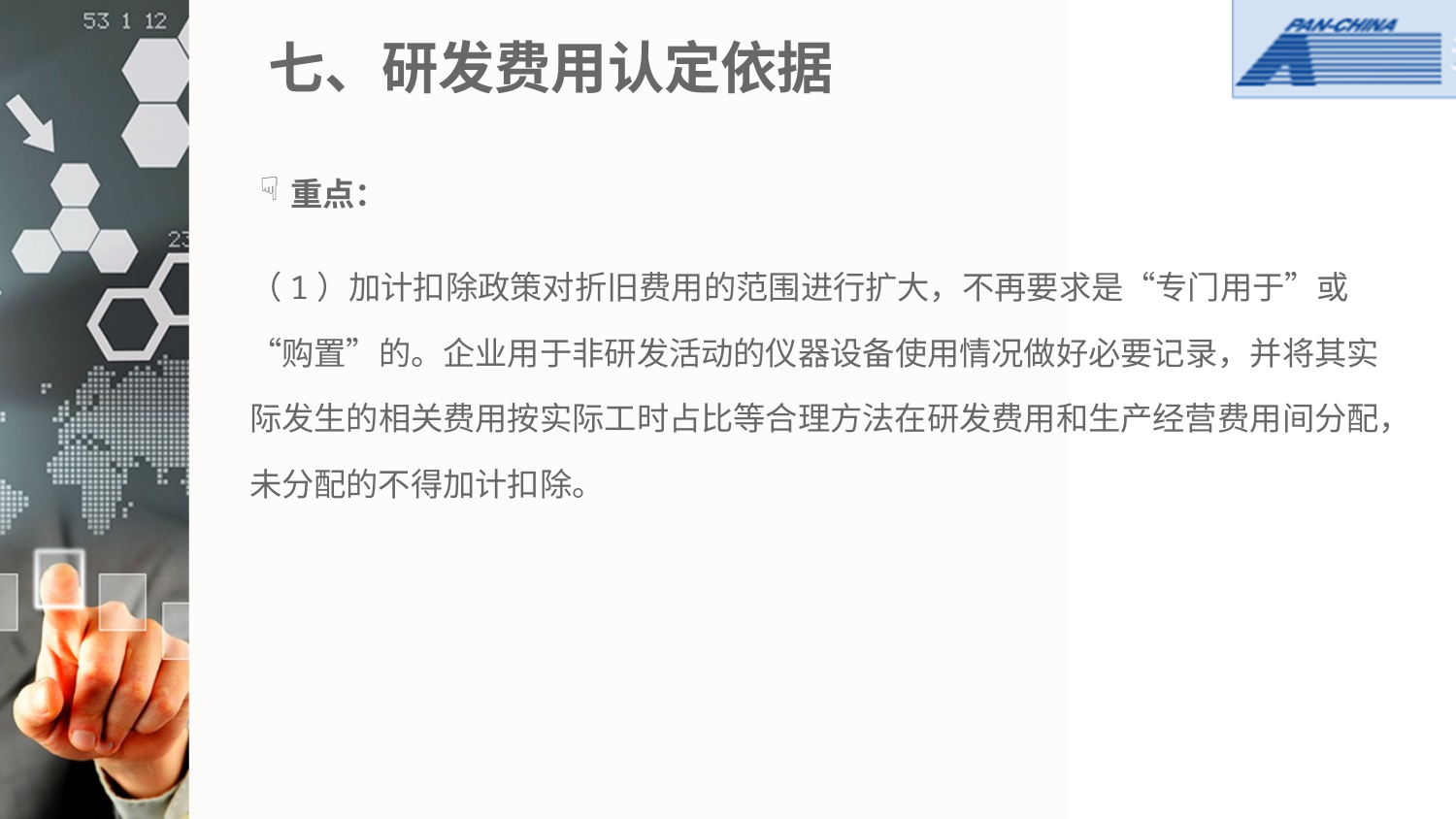

# 七、研发费用认定依据

重点：
（1）加计扣除政策对折旧费用的范围进行扩大，不再要求是“专门用于”或“购置”的。企业用于非研发活动的仪器设备使用情况做好必要记录，并将其实际发生的相关费用按实际工时占比等合理方法在研发费用和生产经营费用间分配，未分配的不得加计扣除。